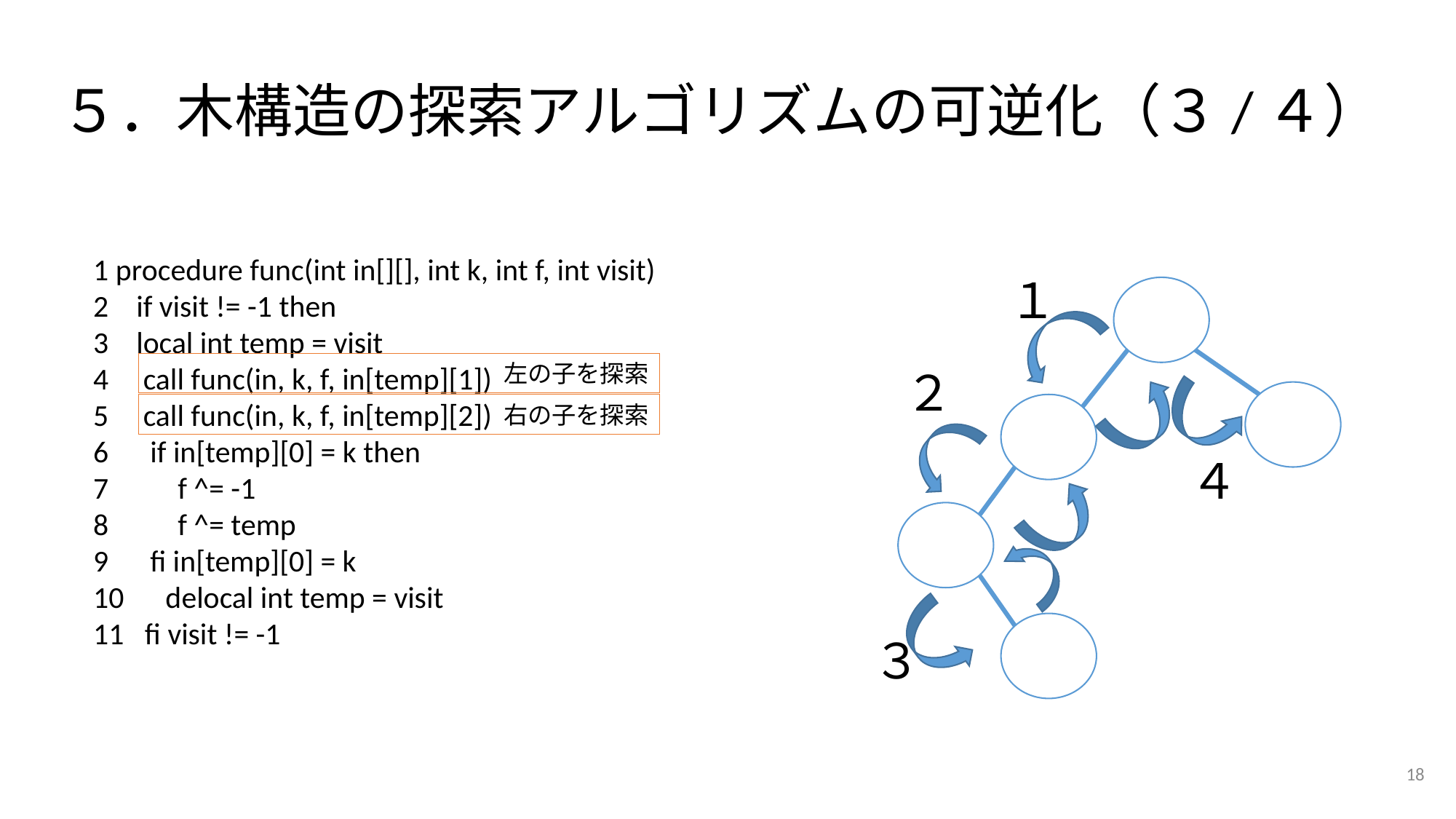

# ５．木構造の探索アルゴリズムの可逆化（３/４）
1 procedure func(int in[][], int k, int f, int visit)
2    if visit != -1 then
3    local int temp = visit
4     call func(in, k, f, in[temp][1])
5     call func(in, k, f, in[temp][2])
6      if in[temp][0] = k then
7          f ^= -1
8          f ^= temp
9      fi in[temp][0] = k
10      delocal int temp = visit
11   fi visit != -1
１

左の子を探索
２

右の子を探索

４

３
18